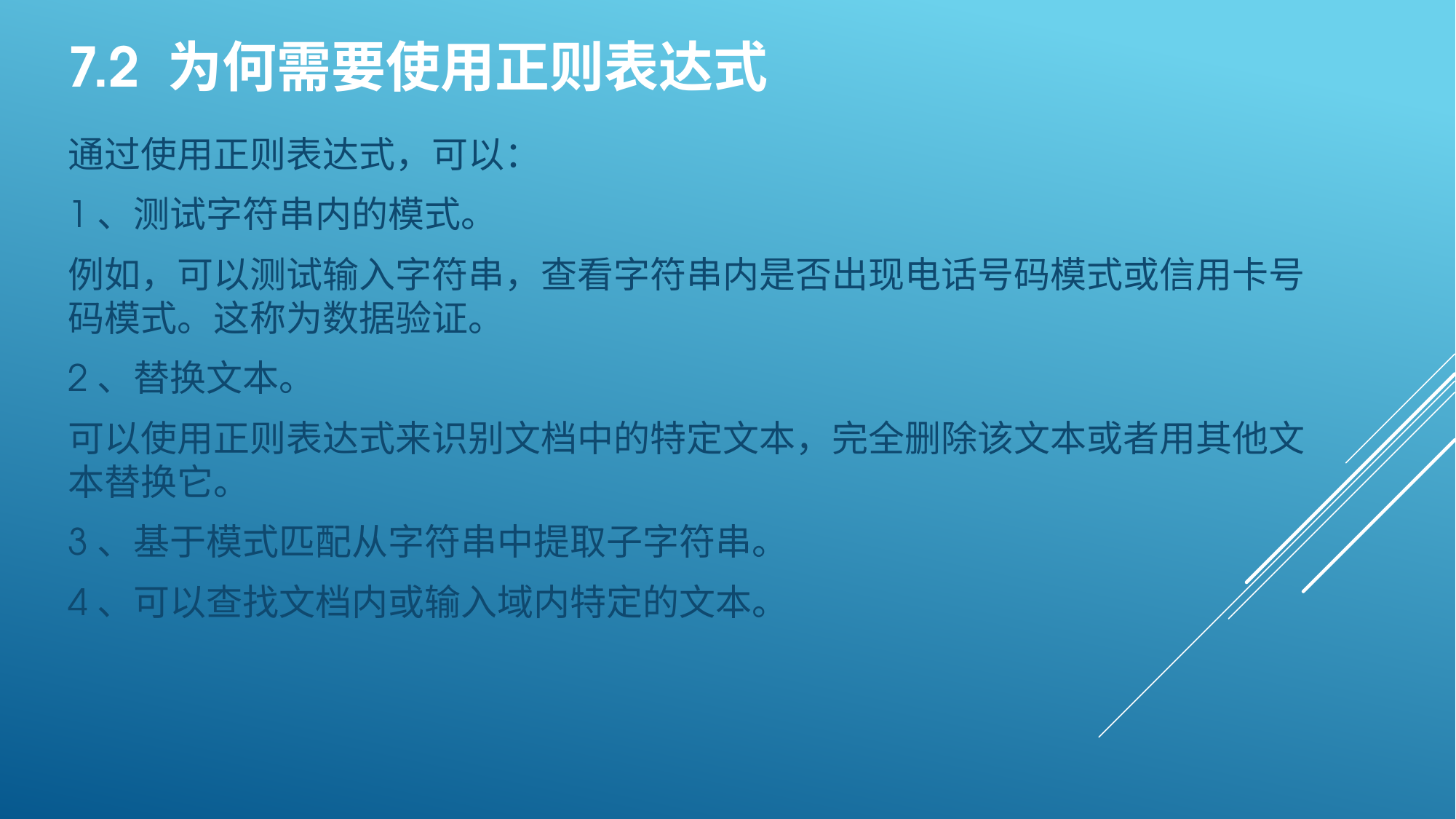

# 7.2 为何需要使用正则表达式
通过使用正则表达式，可以：
1、测试字符串内的模式。
例如，可以测试输入字符串，查看字符串内是否出现电话号码模式或信用卡号码模式。这称为数据验证。
2、替换文本。
可以使用正则表达式来识别文档中的特定文本，完全删除该文本或者用其他文本替换它。
3、基于模式匹配从字符串中提取子字符串。
4、可以查找文档内或输入域内特定的文本。